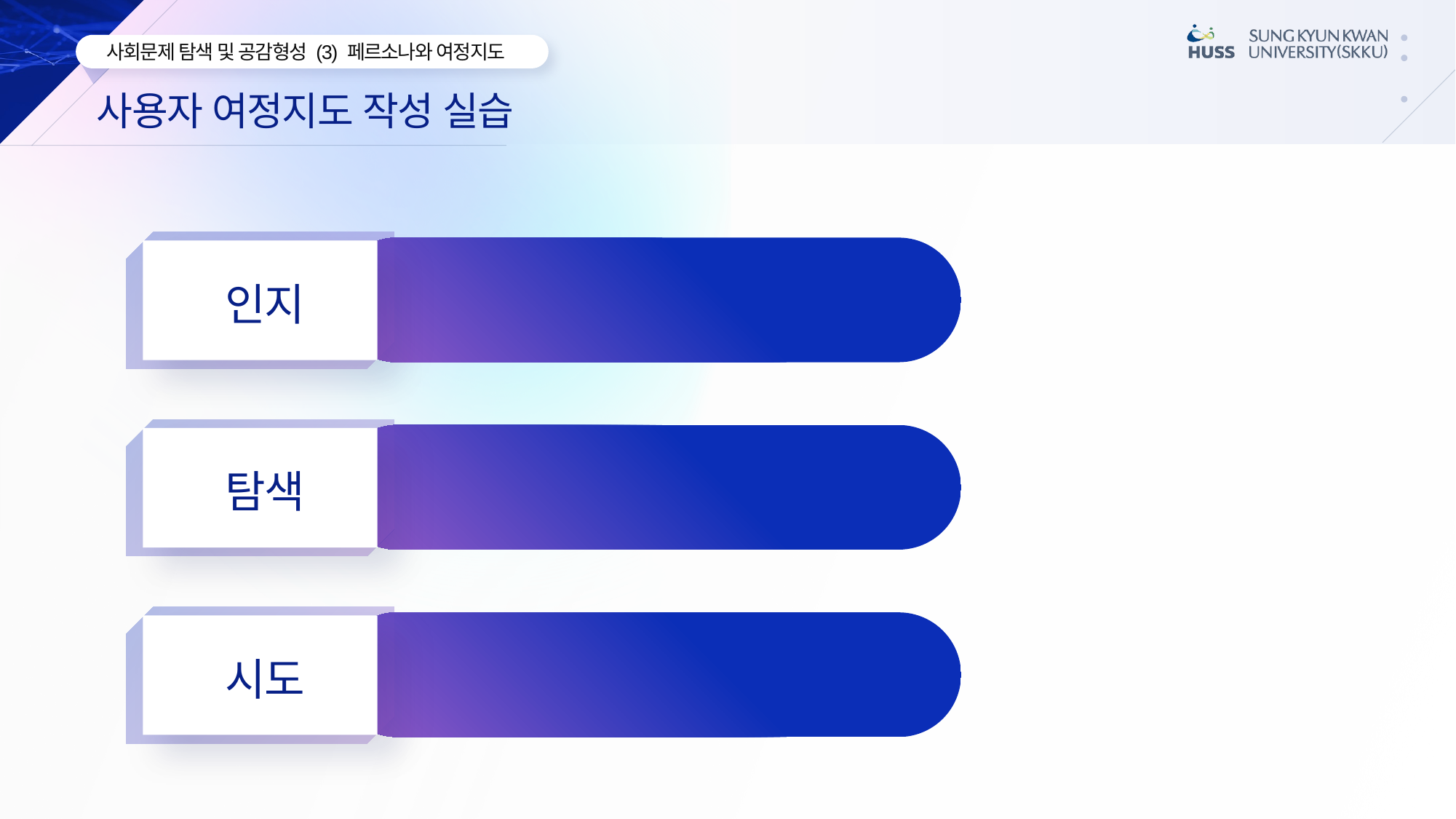

사용자 여정지도 작성 실습

인지
온라인 서비스의 존재를 알게 되는 단계

탐색
웹사이트에 접속하여 정보를 찾는 단계

시도
로그인, 본인 인증 등 실제 이용을 시작하는 단계